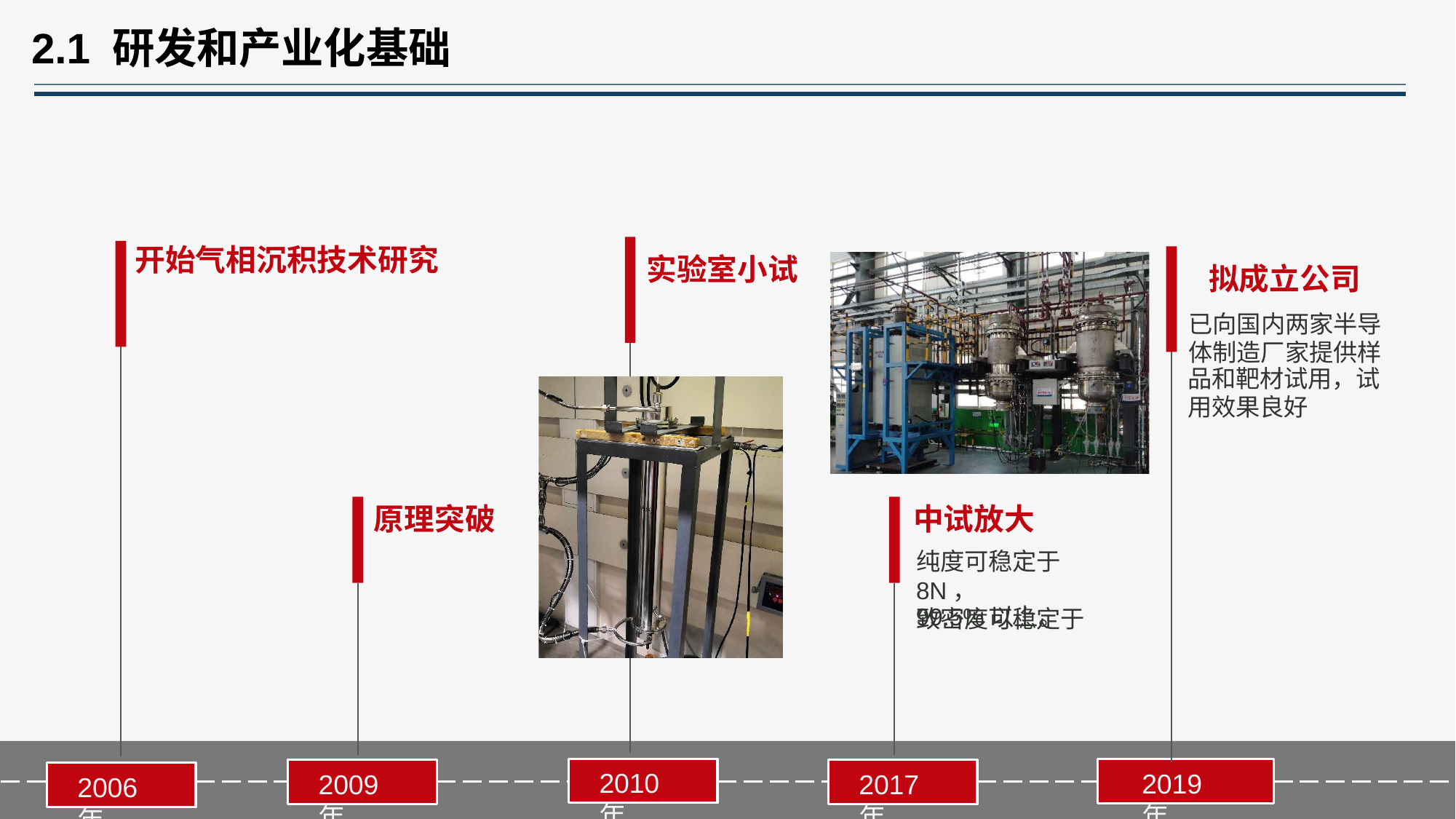

2.1 研发和产业化基础

开始气相沉积技术研究

实验室小试

拟成立公司
已向国内两家半导 体制造厂家提供样

品和靶材试用，试
用效果良好

原理突破
中试放大
纯度可稳定于8N，
致密度可稳定于

99.5%以上。
14

2010年
2019年
2009年
2017年
2006年